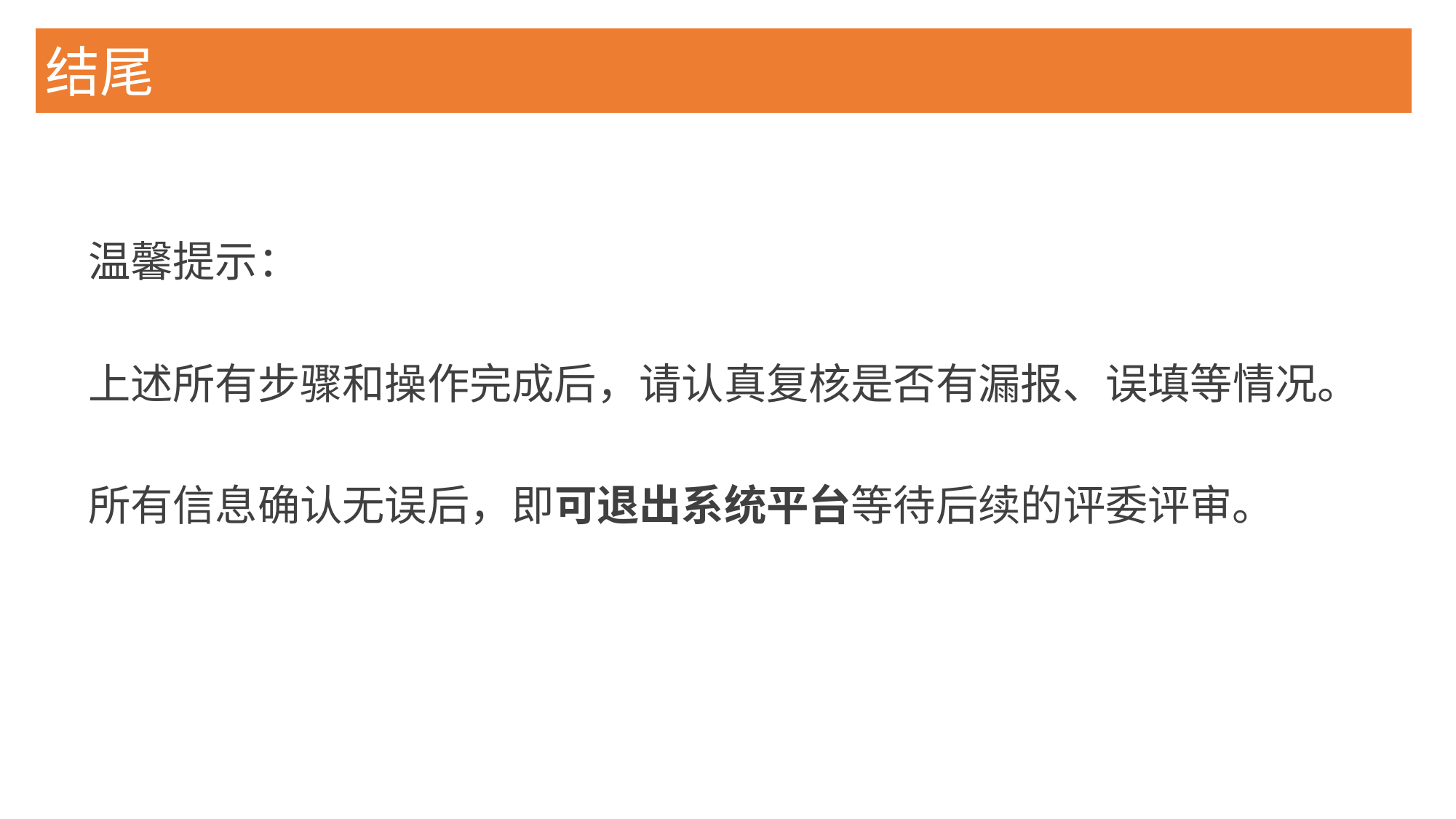

# 结尾

温馨提示：

上述所有步骤和操作完成后，请认真复核是否有漏报、误填等情况。

所有信息确认无误后，即可退出系统平台等待后续的评委评审。